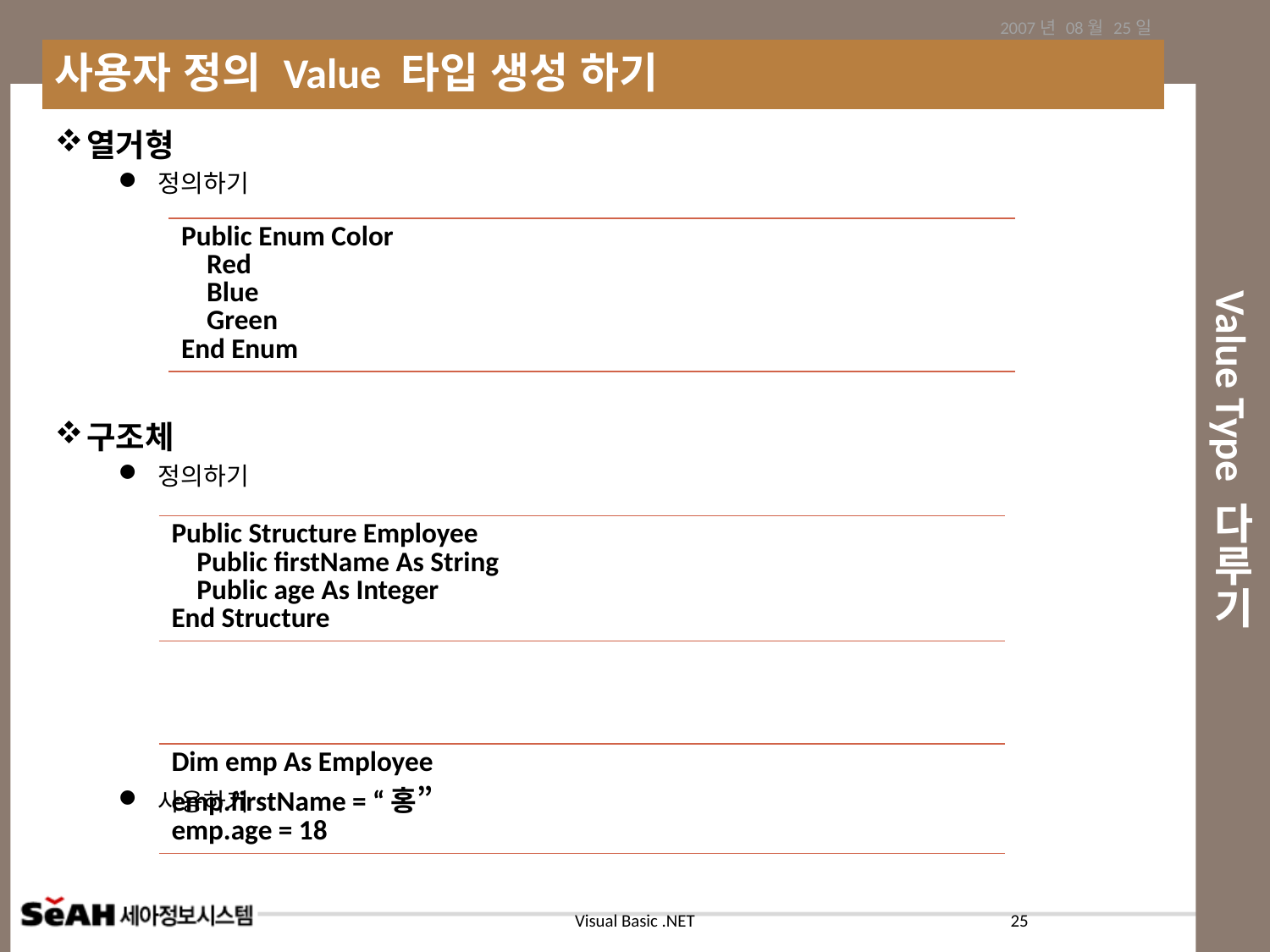

2007년 08월 25일
사용자 정의 Value 타입 생성 하기
# Value Type 다루기
열거형
정의하기

구조체
정의하기

사용하기

| Public Enum Color Red Blue Green End Enum |
| --- |
| Public Structure Employee Public firstName As String Public age As Integer End Structure |
| --- |
| Dim emp As Employee emp.firstName = “홍” emp.age = 18 |
| --- |
25
Visual Basic .NET